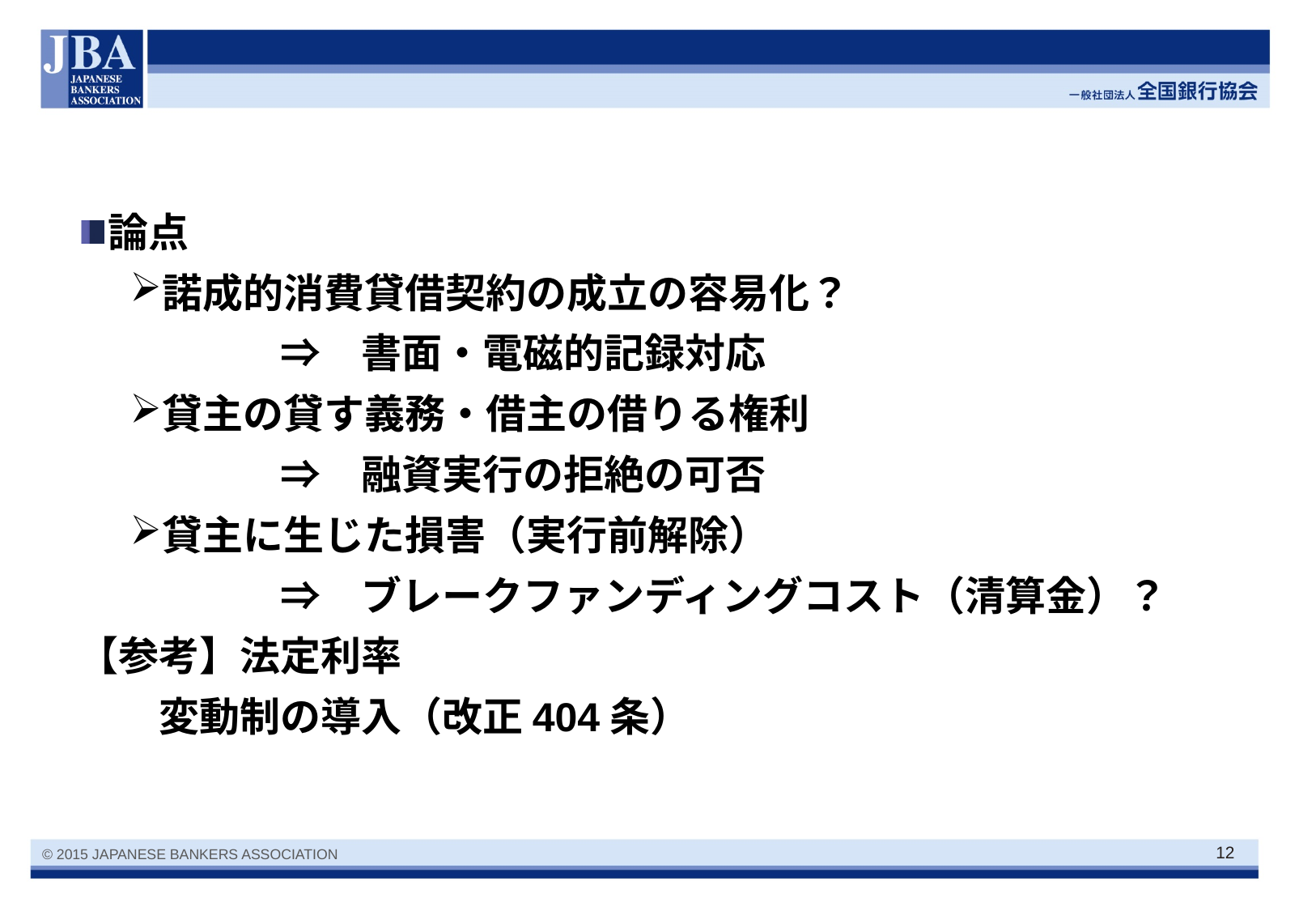

#
論点
諾成的消費貸借契約の成立の容易化？
　　　　　⇒　書面・電磁的記録対応
貸主の貸す義務・借主の借りる権利
　　　　　⇒　融資実行の拒絶の可否
貸主に生じた損害（実行前解除）
　　　　　⇒　ブレークファンディングコスト（清算金）？
【参考】法定利率
　　変動制の導入（改正404条）